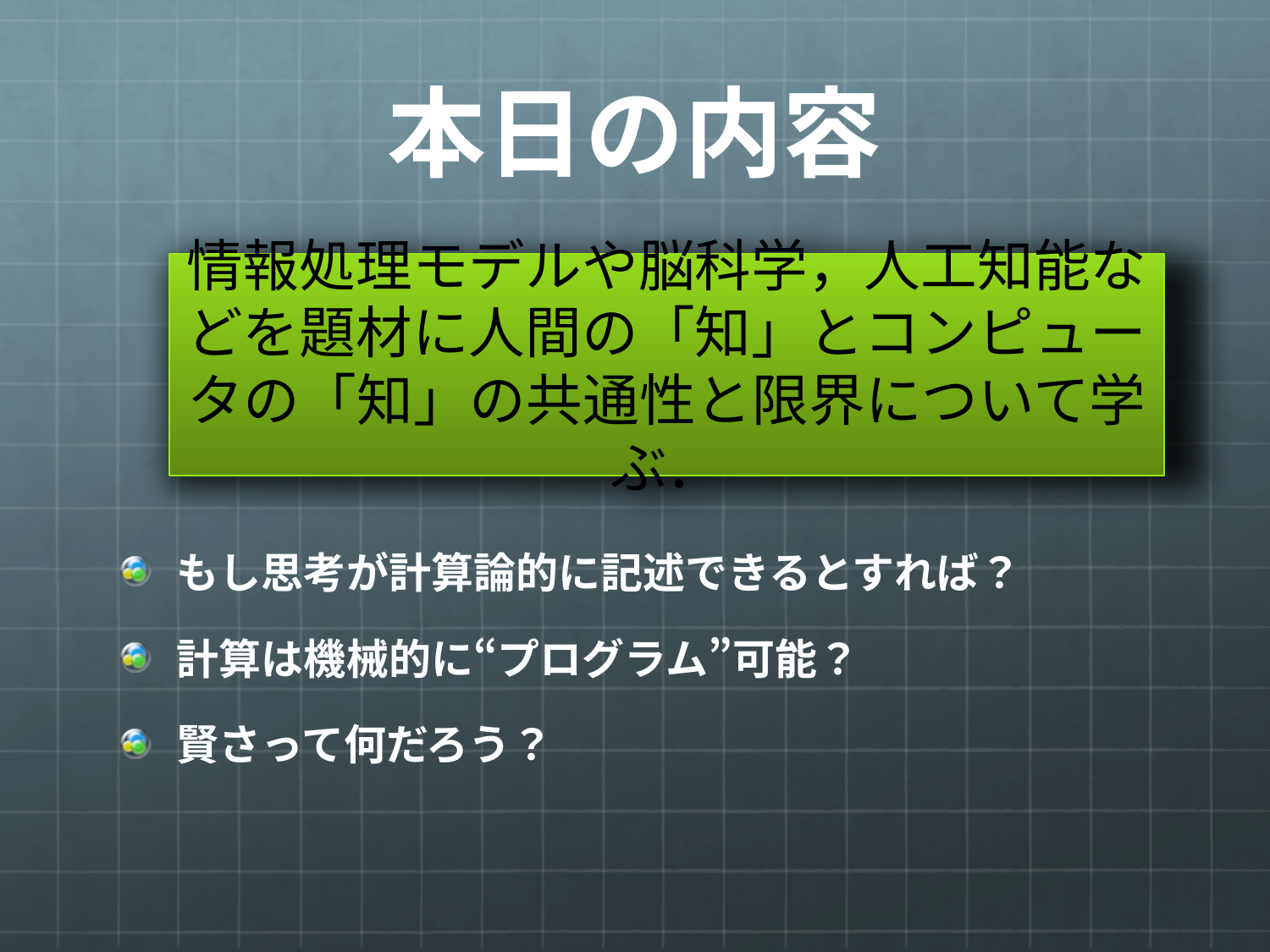

# 本日の内容
情報処理モデルや脳科学，人工知能などを題材に人間の「知」とコンピュータの「知」の共通性と限界について学ぶ．
もし思考が計算論的に記述できるとすれば？
計算は機械的に“プログラム”可能？
賢さって何だろう？